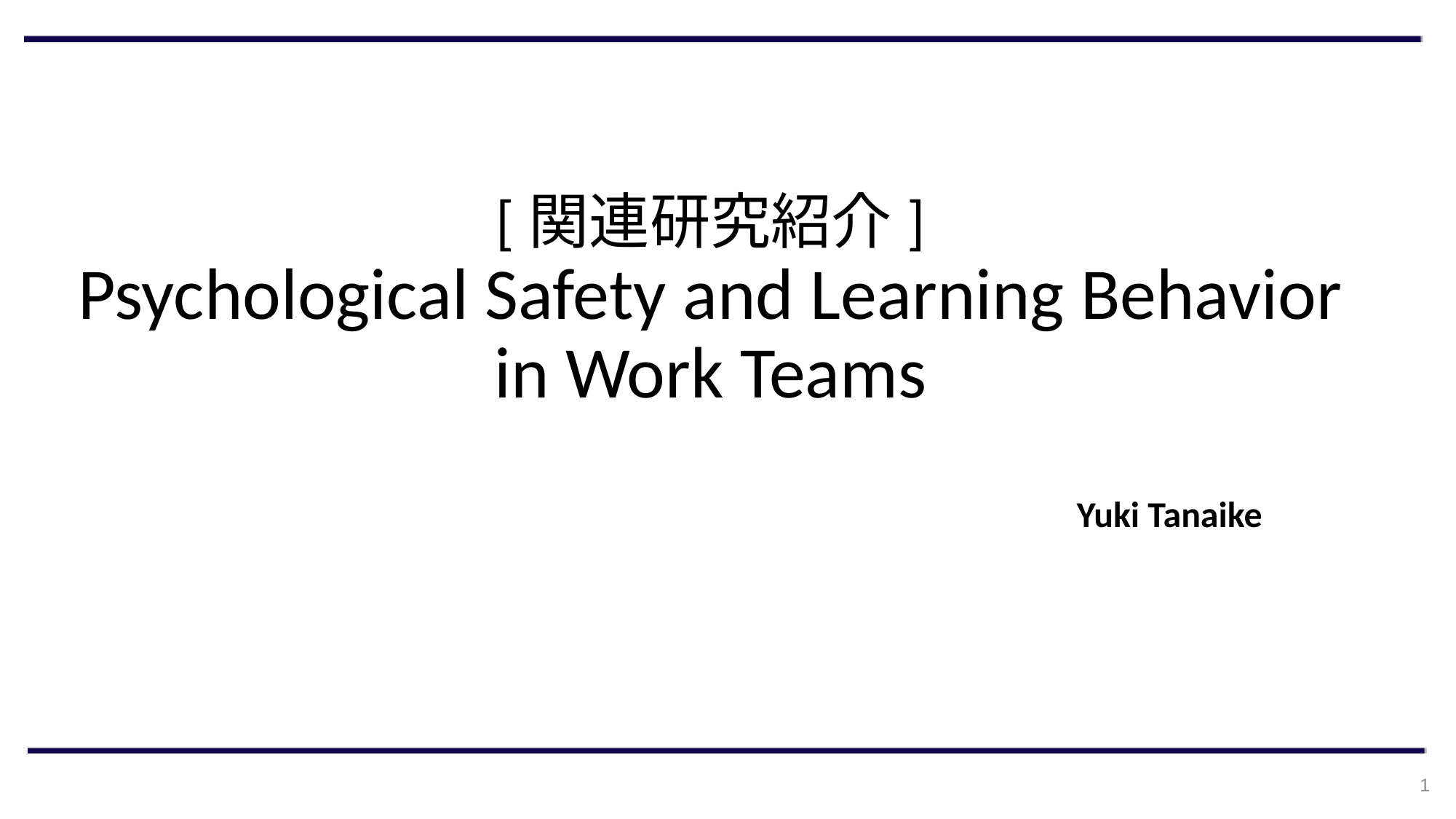

# [関連研究紹介] Psychological Safety and Learning Behavior in Work Teams
Yuki Tanaike
1